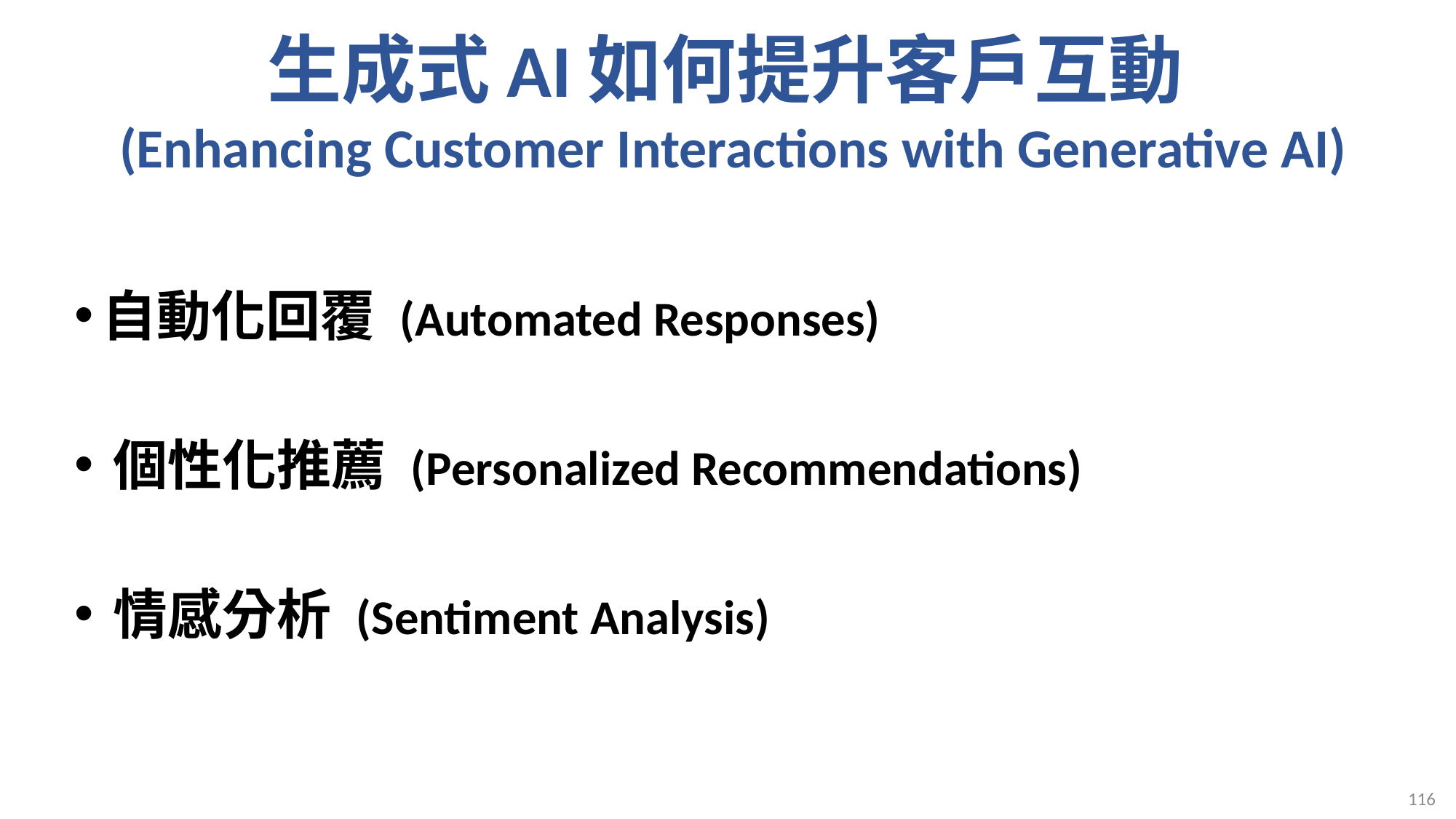

# 生成式AI如何提升客戶互動 (Enhancing Customer Interactions with Generative AI)
自動化回覆 (Automated Responses)
個性化推薦 (Personalized Recommendations)
情感分析 (Sentiment Analysis)
116